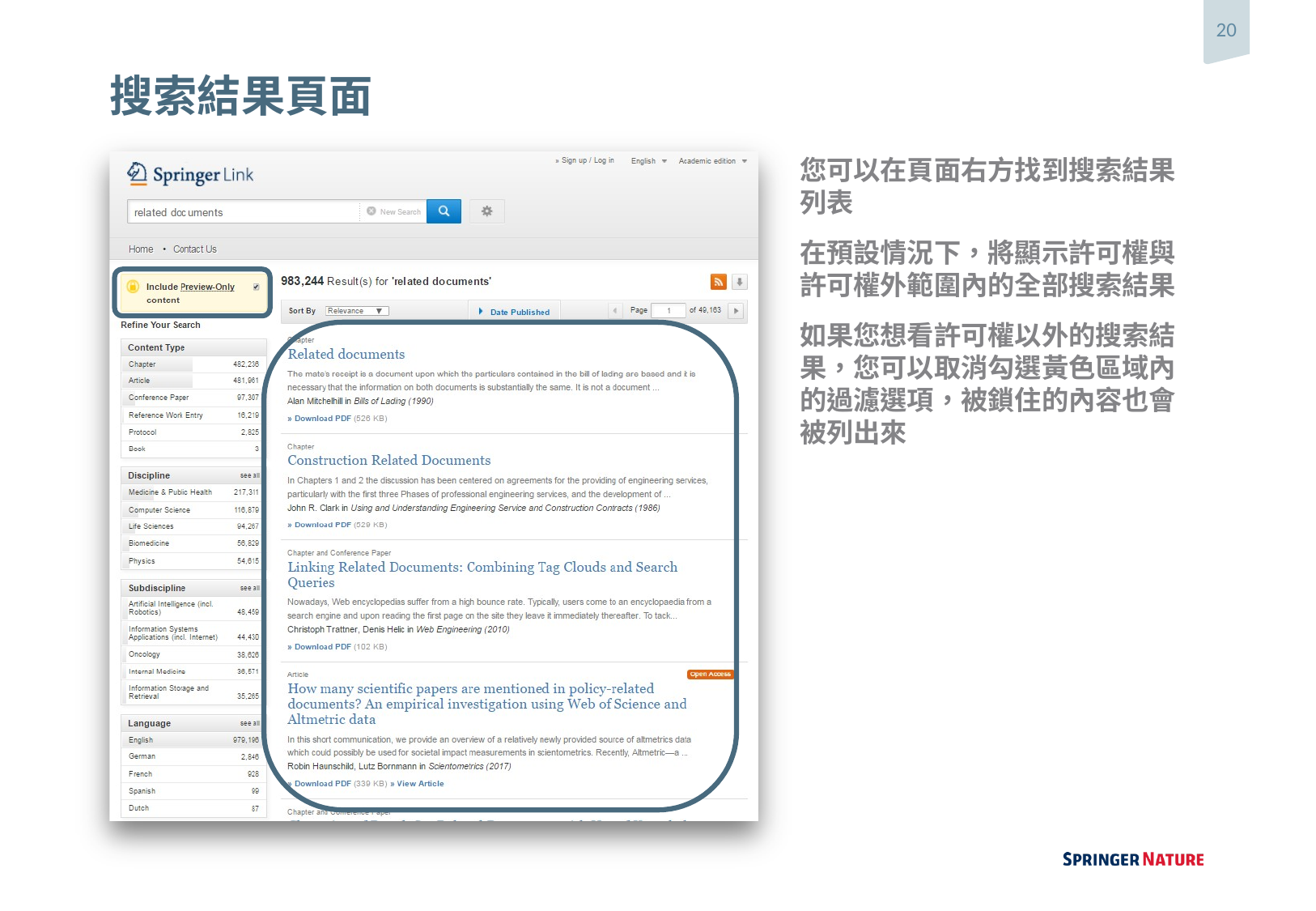

20
# 搜索結果頁面

您可以在頁面右方找到搜索結果列表
在預設情況下，將顯示許可權與許可權外範圍內的全部搜索結果
如果您想看許可權以外的搜索結果，您可以取消勾選黃色區域內的過濾選項，被鎖住的內容也會被列出來